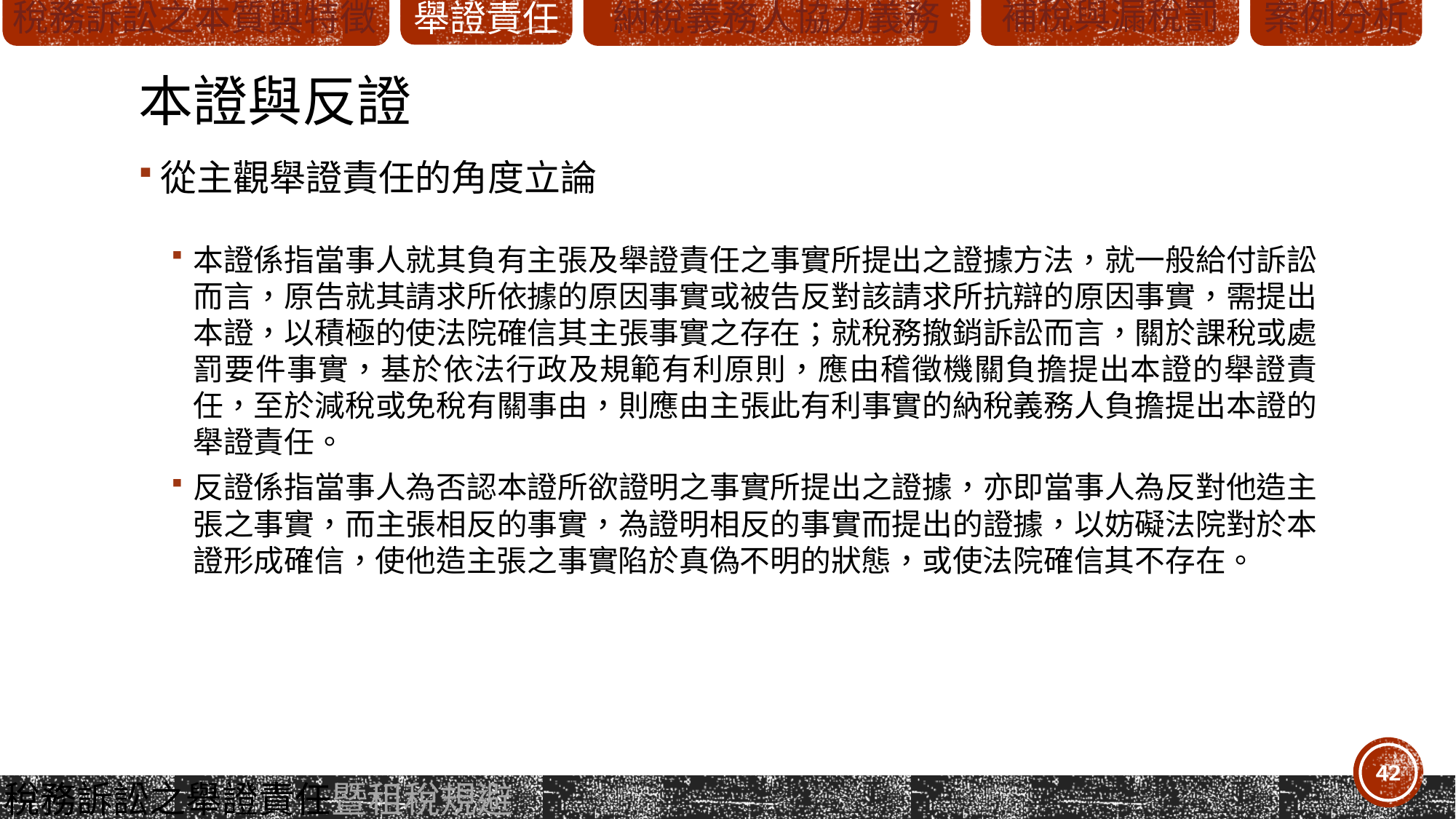

# 本證與反證
從主觀舉證責任的角度立論

本證係指當事人就其負有主張及舉證責任之事實所提出之證據方法，就一般給付訴訟而言，原告就其請求所依據的原因事實或被告反對該請求所抗辯的原因事實，需提出本證，以積極的使法院確信其主張事實之存在；就稅務撤銷訴訟而言，關於課稅或處罰要件事實，基於依法行政及規範有利原則，應由稽徵機關負擔提出本證的舉證責任，至於減稅或免稅有關事由，則應由主張此有利事實的納稅義務人負擔提出本證的舉證責任。
反證係指當事人為否認本證所欲證明之事實所提出之證據，亦即當事人為反對他造主張之事實，而主張相反的事實，為證明相反的事實而提出的證據，以妨礙法院對於本證形成確信，使他造主張之事實陷於真偽不明的狀態，或使法院確信其不存在。
42